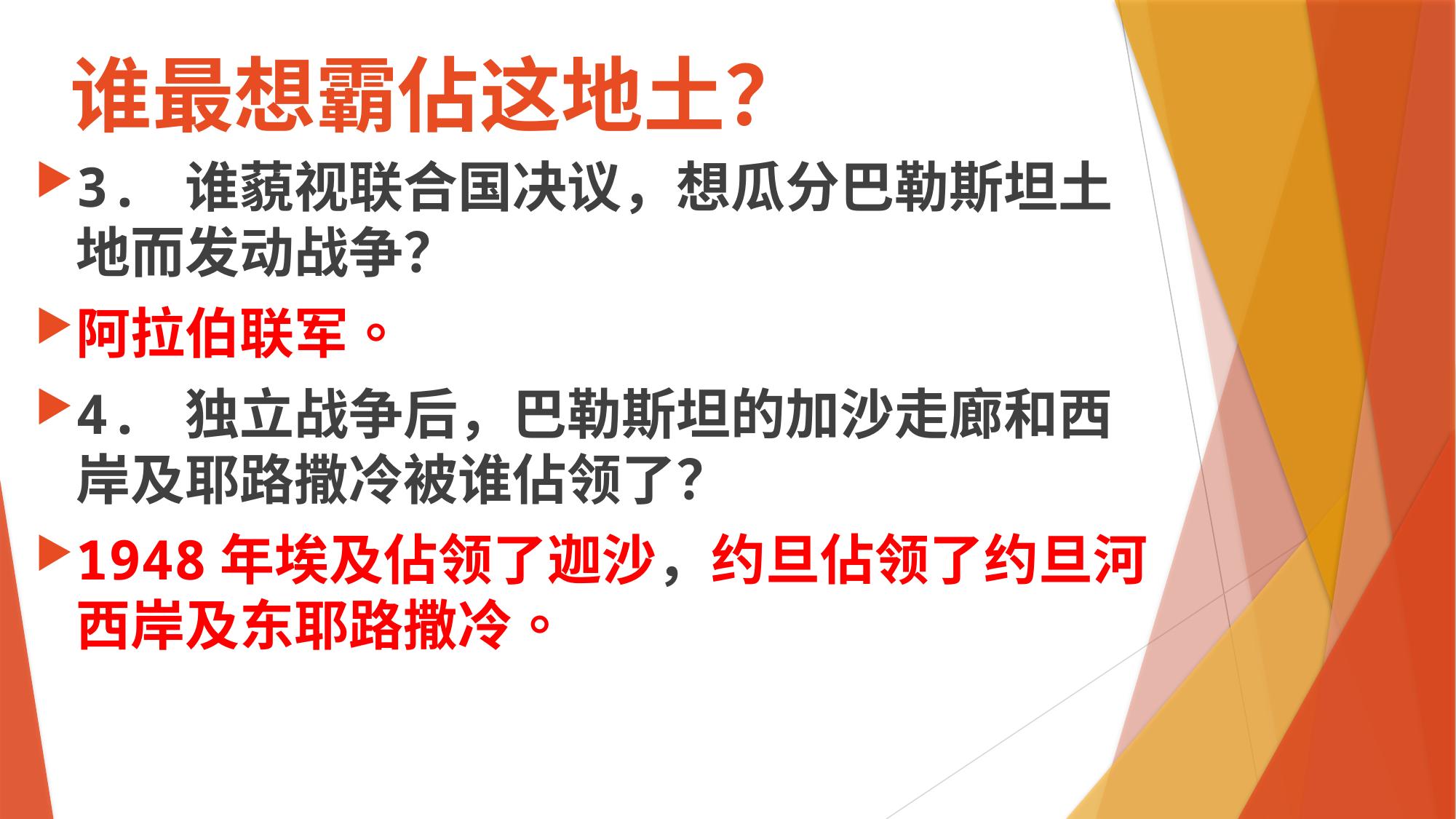

# 谁最想霸佔这地土？
3.	谁藐视联合国决议，想瓜分巴勒斯坦土地而发动战争？
阿拉伯联军。
4.	独立战争后，巴勒斯坦的加沙走廊和西岸及耶路撒冷被谁佔领了？
1948年埃及佔领了迦沙，约旦佔领了约旦河西岸及东耶路撒冷。